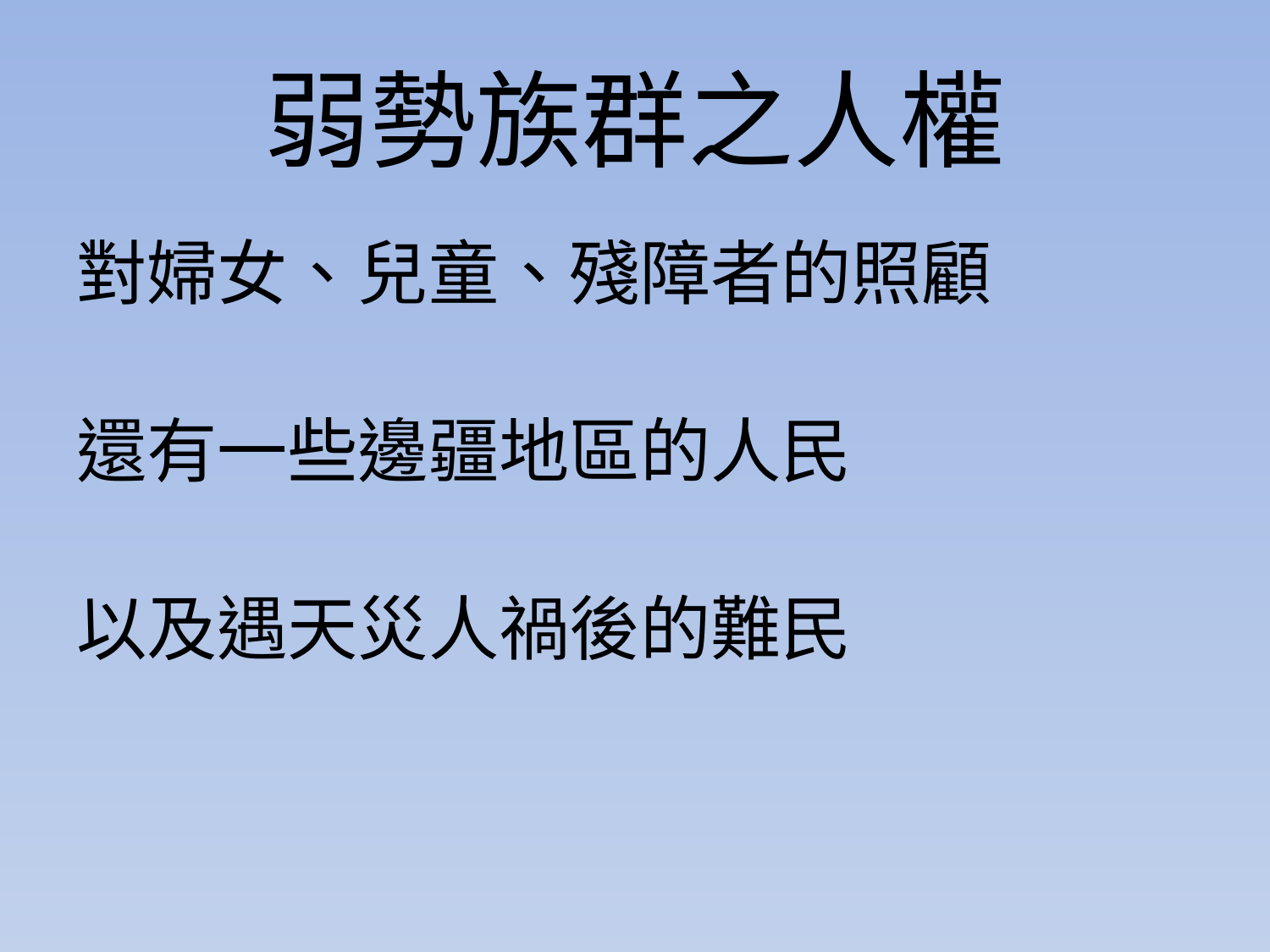

# 弱勢族群之人權
對婦女、兒童、殘障者的照顧

還有一些邊疆地區的人民

以及遇天災人禍後的難民